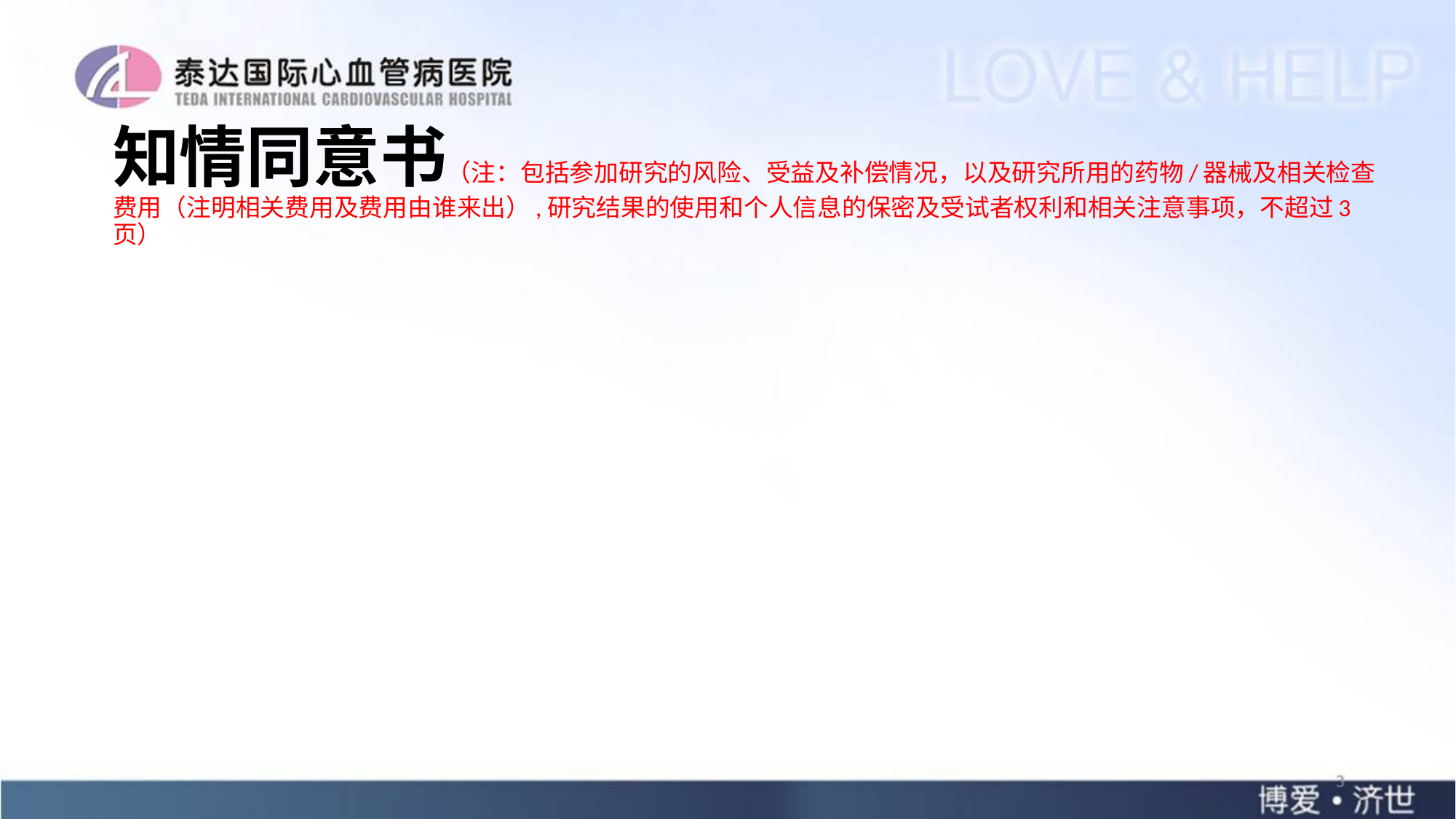

# 知情同意书（注：包括参加研究的风险、受益及补偿情况，以及研究所用的药物/器械及相关检查费用（注明相关费用及费用由谁来出）,研究结果的使用和个人信息的保密及受试者权利和相关注意事项，不超过3页）